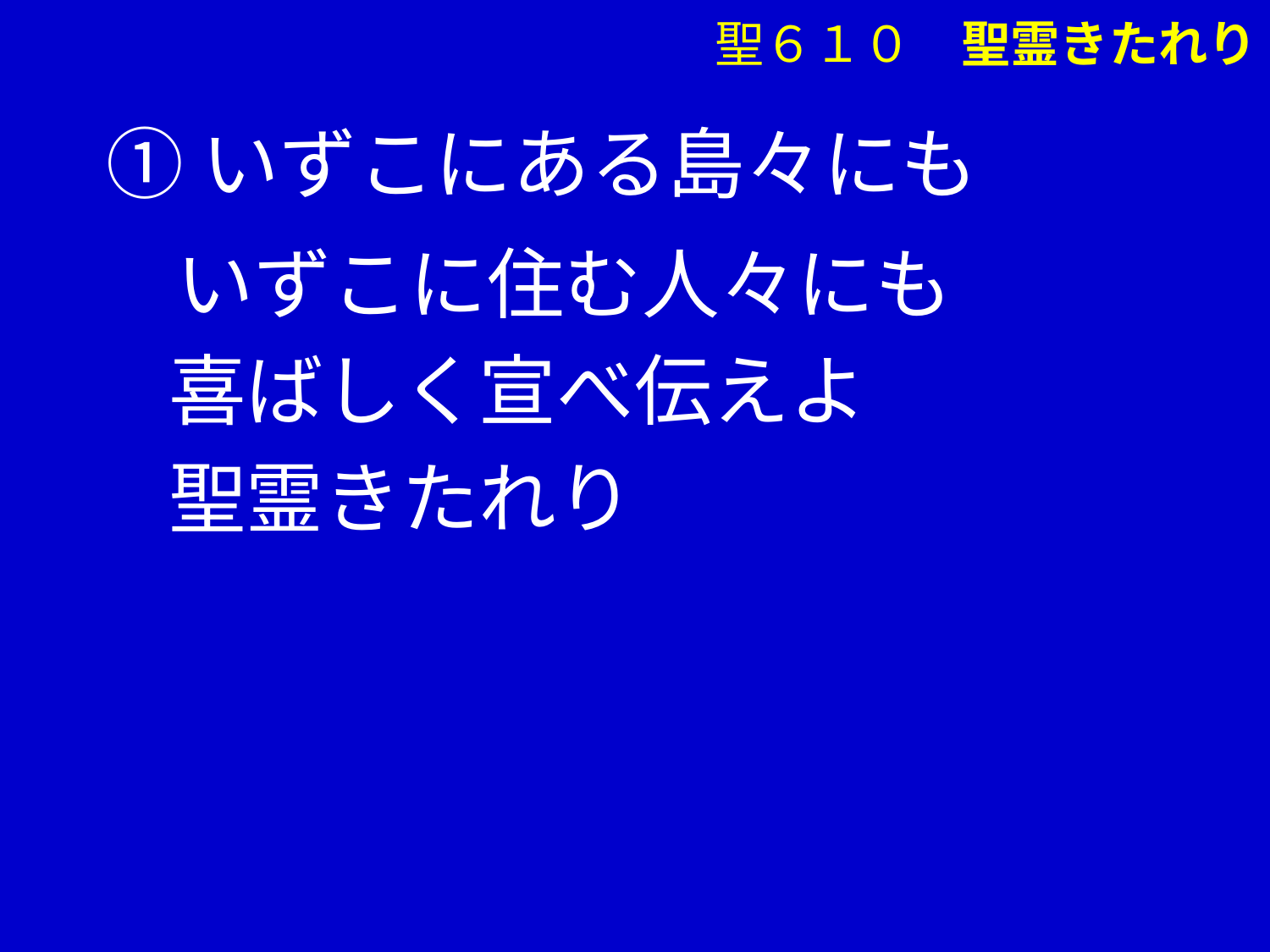

①いずこにある島々にも
   いずこに住む人々にも
喜ばしく宣べ伝えよ
聖霊きたれり
聖６１０　聖霊きたれり